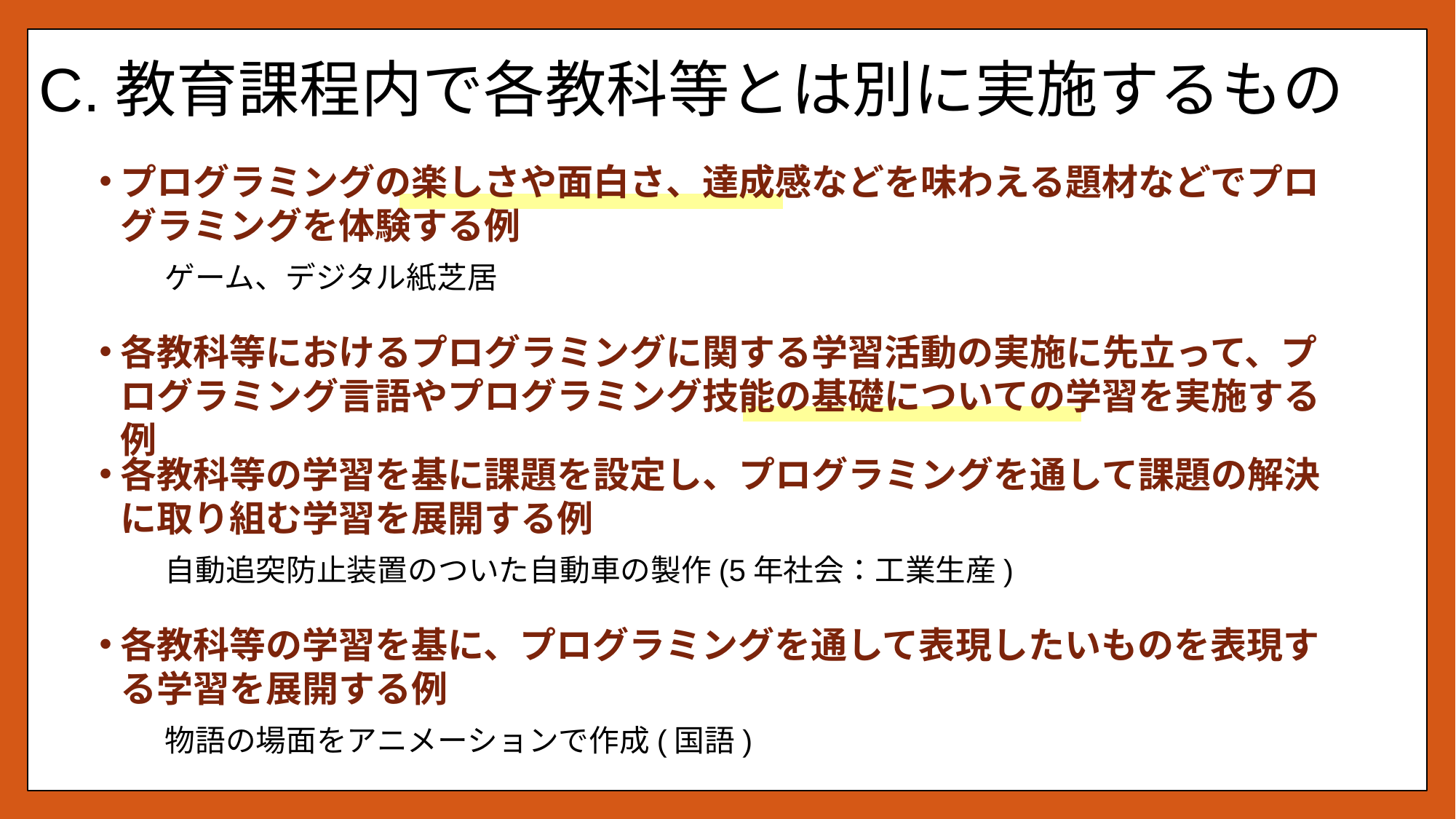

# C.教育課程内で各教科等とは別に実施するもの
プログラミングの楽しさや面白さ、達成感などを味わえる題材などでプログラミングを体験する例
ゲーム、デジタル紙芝居
各教科等におけるプログラミングに関する学習活動の実施に先立って、プログラミング言語やプログラミング技能の基礎についての学習を実施する例
各教科等の学習を基に課題を設定し、プログラミングを通して課題の解決に取り組む学習を展開する例
自動追突防止装置のついた自動車の製作(5年社会：工業生産)
各教科等の学習を基に、プログラミングを通して表現したいものを表現する学習を展開する例
物語の場面をアニメーションで作成(国語)